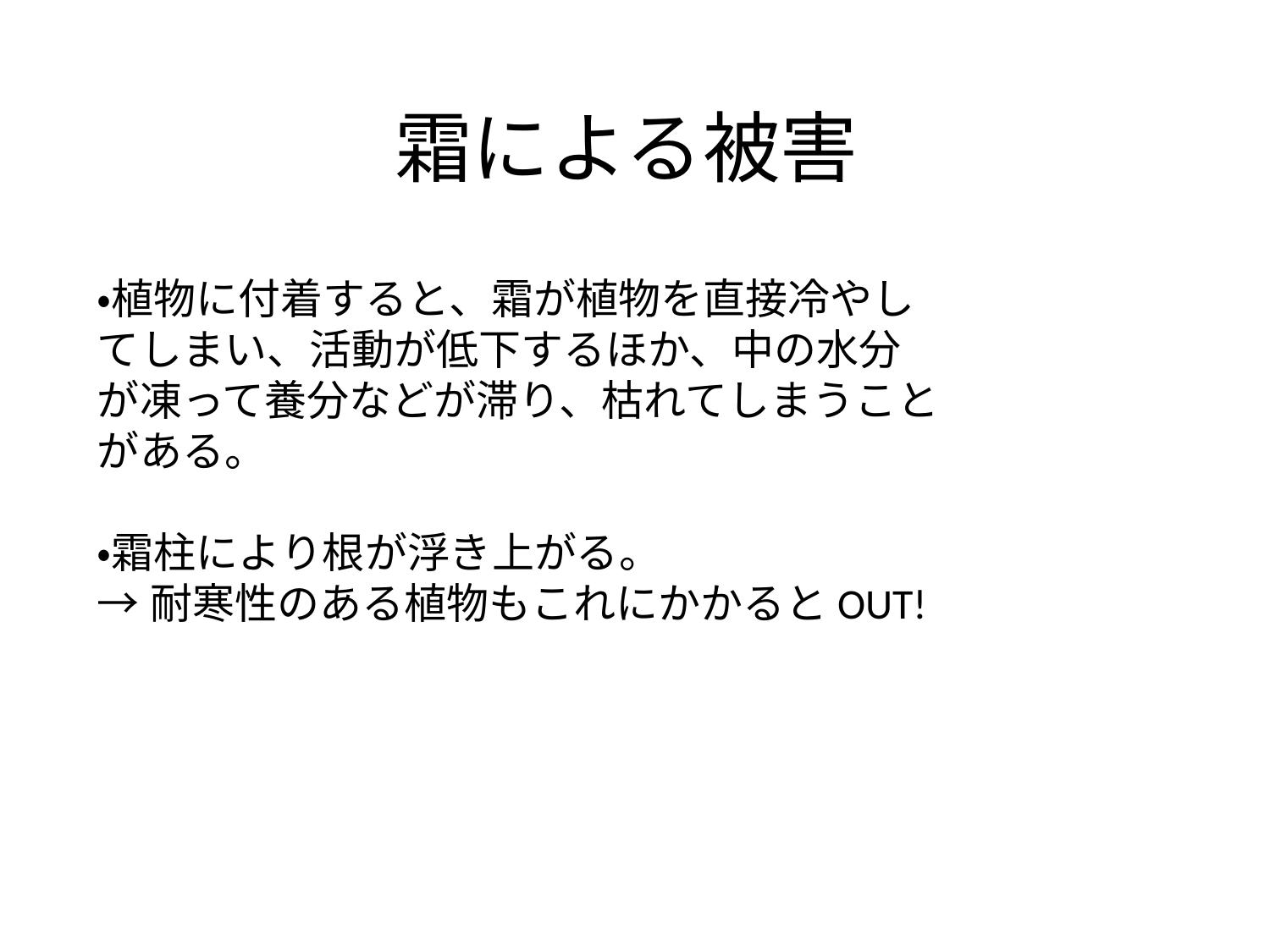

# 霜による被害
・植物に付着すると、霜が植物を直接冷やしてしまい、活動が低下するほか、中の水分が凍って養分などが滞り、枯れてしまうことがある。

・霜柱により根が浮き上がる。
→耐寒性のある植物もこれにかかるとOUT!